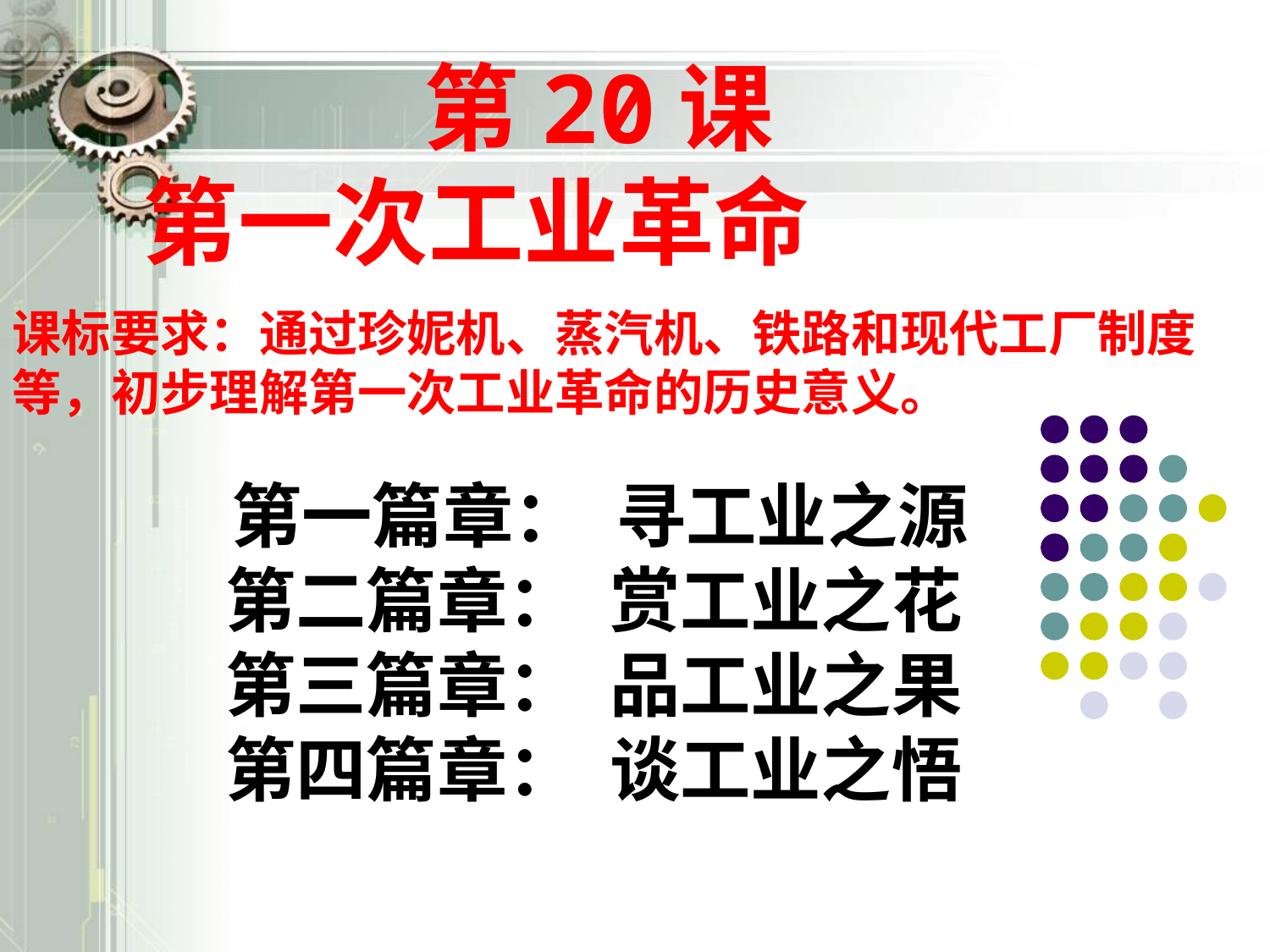

第20课
    第一次工业革命
课标要求：通过珍妮机、蒸汽机、铁路和现代工厂制度
等，初步理解第一次工业革命的历史意义。
  第一篇章：  寻工业之源
 第二篇章：  赏工业之花
 第三篇章：  品工业之果
 第四篇章：  谈工业之悟